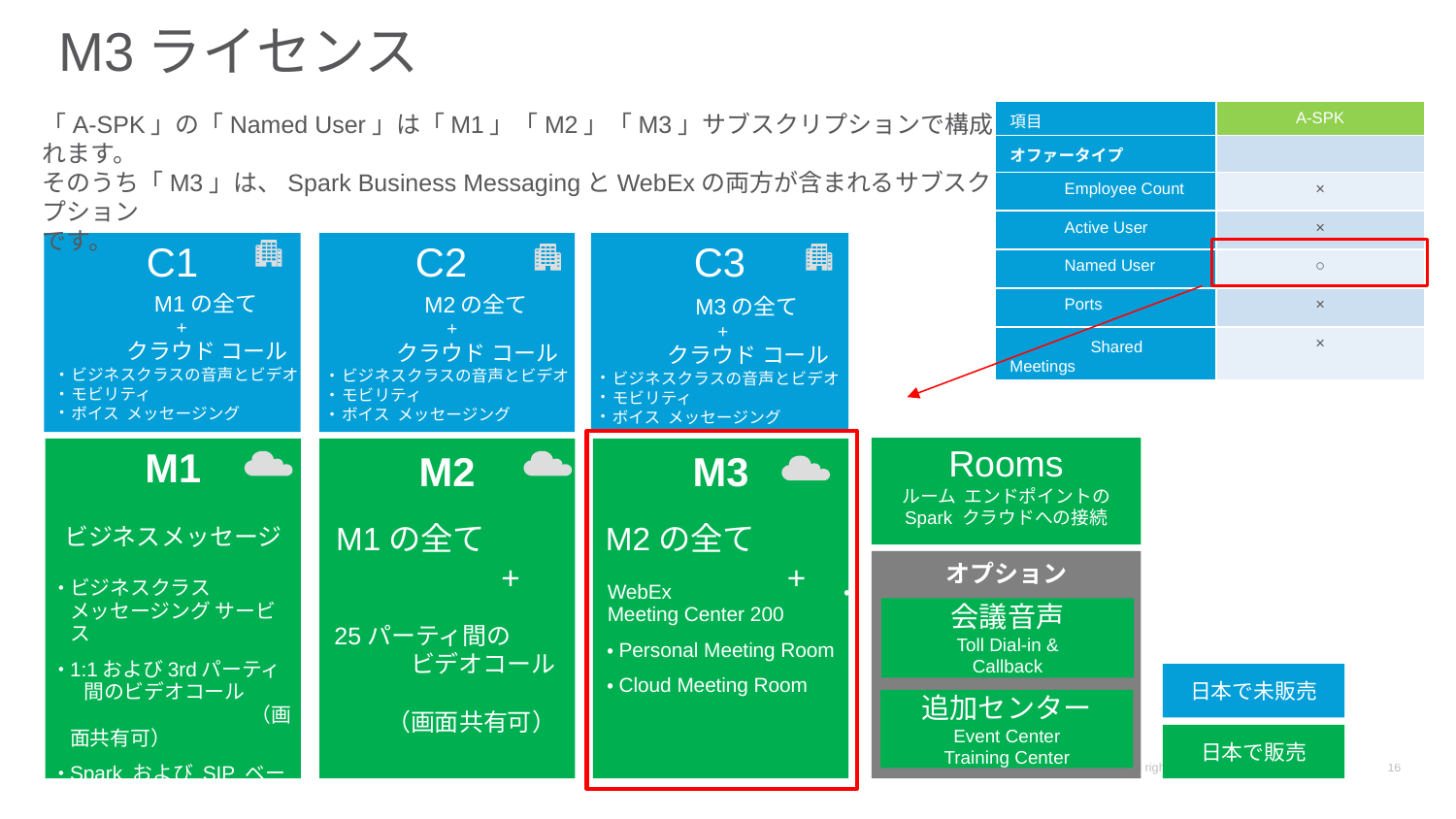

M3ライセンス
| 項目 | A-SPK |
| --- | --- |
| オファータイプ |  |
| Employee Count | × |
| Active User | × |
| Named User | ○ |
| Ports | × |
| Shared Meetings | × |
「A-SPK」の「Named User」は「M1」「M2」「M3」サブスクリプションで構成されます。
そのうち「M3」は、Spark Business MessagingとWebExの両方が含まれるサブスクリプション
です。
C1

Calling
C2
C3

　　　　M1の全て
            　　　 +
　　　クラウド コール
ビジネスクラスの音声とビデオ
モビリティ
ボイス  メッセージング
　　　　M2の全て
            　　　 +
　　　クラウド コール
ビジネスクラスの音声とビデオ
モビリティ
ボイス  メッセージング
　　　　M3の全て
            　　　 +
　　　クラウド コール
ビジネスクラスの音声とビデオ
モビリティ
ボイス  メッセージング

Rooms
ルーム  エンドポイントの
Spark クラウドへの接続

M3
M2の全て　　　　　　　　　+

M1
ビジネスメッセージ
M2
M1の全て　　　　　　　　+
25パーティ間の　　　　　ビデオコール　　　　　　　　　　　（画面共有可）

オプション
ビジネスクラス                   メッセージング サービス
1:1および3rdパーティ      間のビデオコール　　　　　　　　　　　（画面共有可）
Spark および SIP ベースの会議への参加
WebEx                              ・・Meeting Center 200
・Personal Meeting Room
・Cloud Meeting Room

会議音声
Toll Dial-in &
Callback
日本で未販売
日本で販売
追加センター
Event Center
Training Center